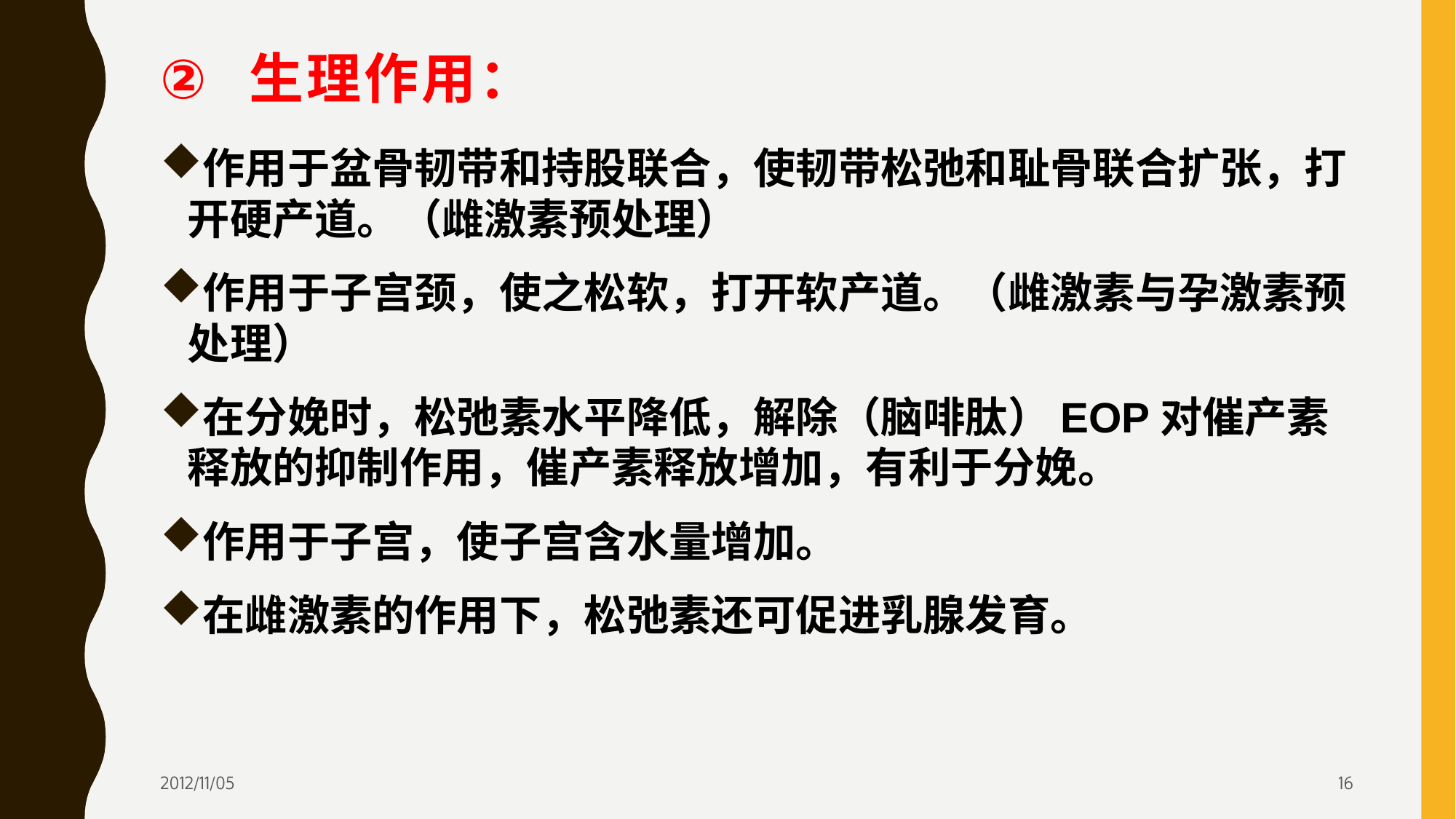

# 生理作用：

作用于盆骨韧带和持股联合，使韧带松弛和耻骨联合扩张，打开硬产道。（雌激素预处理）
作用于子宫颈，使之松软，打开软产道。（雌激素与孕激素预处理）
在分娩时，松弛素水平降低，解除（脑啡肽）EOP对催产素释放的抑制作用，催产素释放增加，有利于分娩。
作用于子宫，使子宫含水量增加。
在雌激素的作用下，松弛素还可促进乳腺发育。
2012/11/05
16